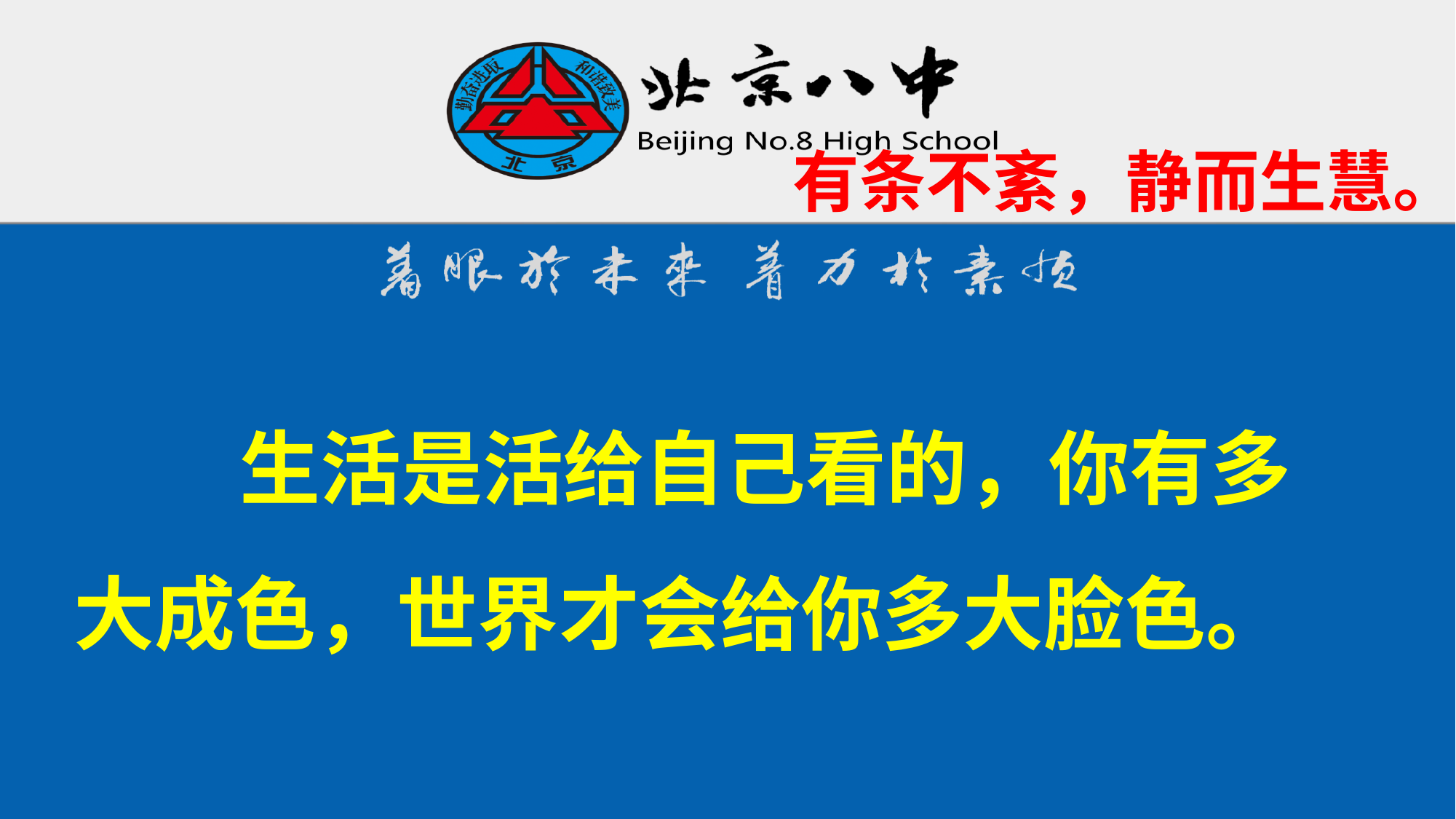

有条不紊，静而生慧。
        生活是活给自己看的，你有多大成色，世界才会给你多大脸色。